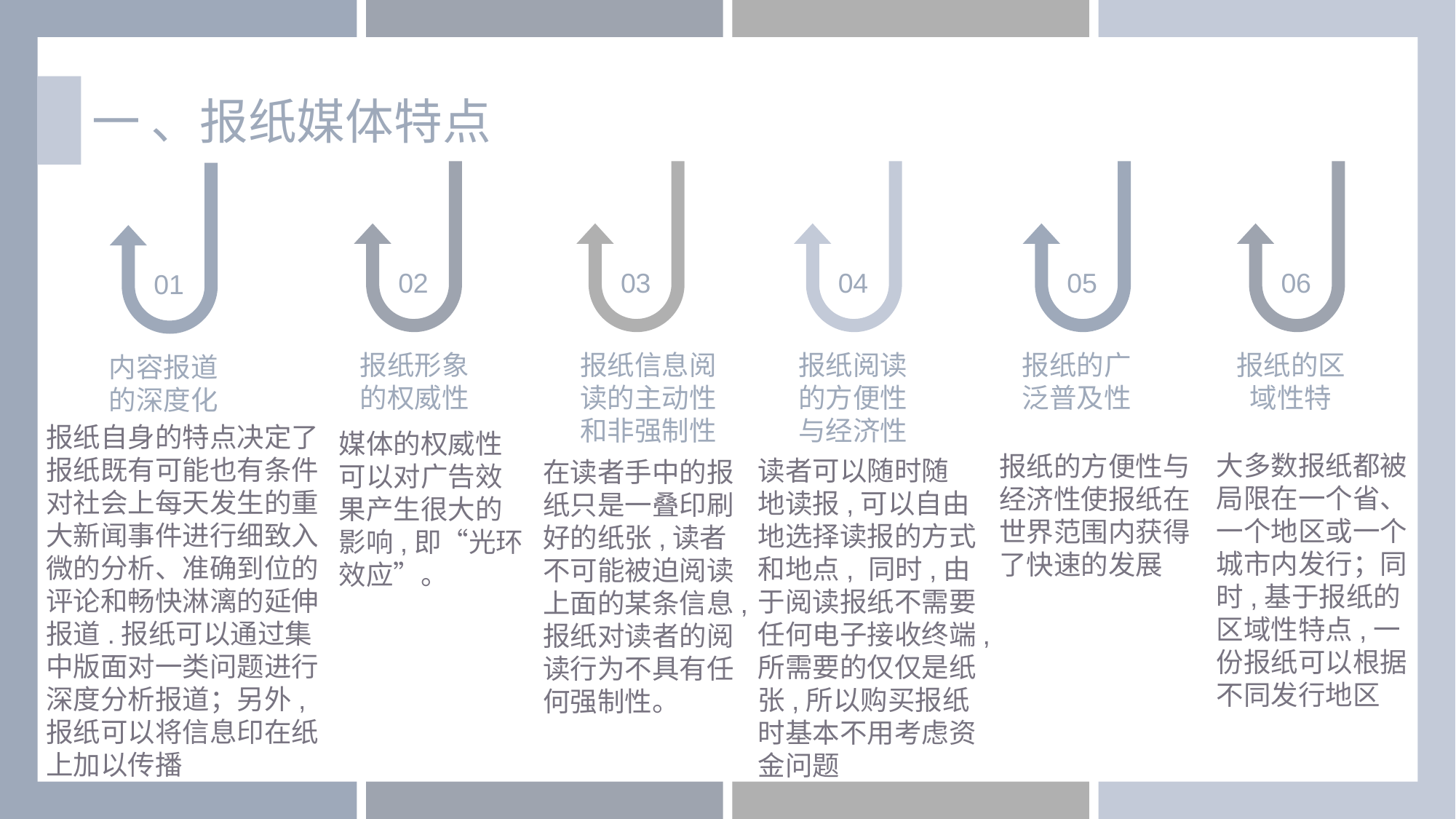

一 、报纸媒体特点

02
报纸形象的权威性

03
报纸信息阅读的主动性和非强制性

04

报纸阅读的方便性与经济性

05
报纸的广泛普及性

06
报纸的区域性特

01
内容报道的深度化
报纸自身的特点决定了报纸既有可能也有条件对社会上每天发生的重大新闻事件进行细致入微的分析、准确到位的评论和畅快淋漓的延伸报道.报纸可以通过集中版面对一类问题进行深度分析报道；另外,报纸可以将信息印在纸上加以传播
媒体的权威性可以对广告效果产生很大的影响,即“光环效应”。
大多数报纸都被局限在一个省、一个地区或一个城市内发行；同时,基于报纸的区域性特点,一份报纸可以根据不同发行地区
报纸的方便性与经济性使报纸在世界范围内获得了快速的发展
读者可以随时随
地读报,可以自由地选择读报的方式和地点, 同时,由于阅读报纸不需要任何电子接收终端,所需要的仅仅是纸张,所以购买报纸时基本不用考虑资金问题
在读者手中的报纸只是一叠印刷好的纸张,读者不可能被迫阅读上面的某条信息,报纸对读者的阅读行为不具有任何强制性。